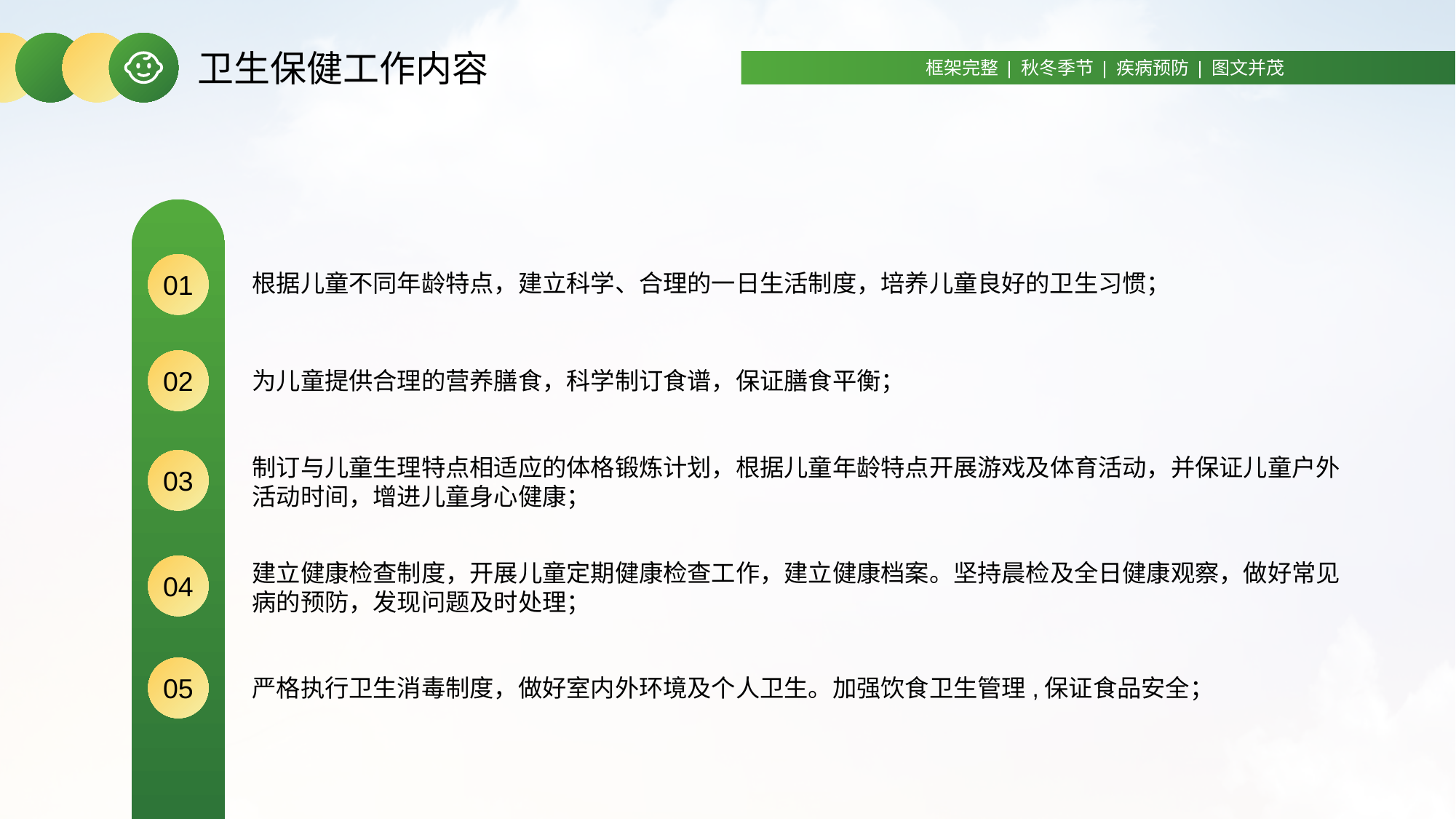

卫生保健工作内容
框架完整 | 秋冬季节 | 疾病预防 | 图文并茂

01

02

03

04

05
根据儿童不同年龄特点，建立科学、合理的一日生活制度，培养儿童良好的卫生习惯；
为儿童提供合理的营养膳食，科学制订食谱，保证膳食平衡；
制订与儿童生理特点相适应的体格锻炼计划，根据儿童年龄特点开展游戏及体育活动，并保证儿童户外活动时间，增进儿童身心健康；
建立健康检查制度，开展儿童定期健康检查工作，建立健康档案。坚持晨检及全日健康观察，做好常见病的预防，发现问题及时处理；
严格执行卫生消毒制度，做好室内外环境及个人卫生。加强饮食卫生管理,保证食品安全；